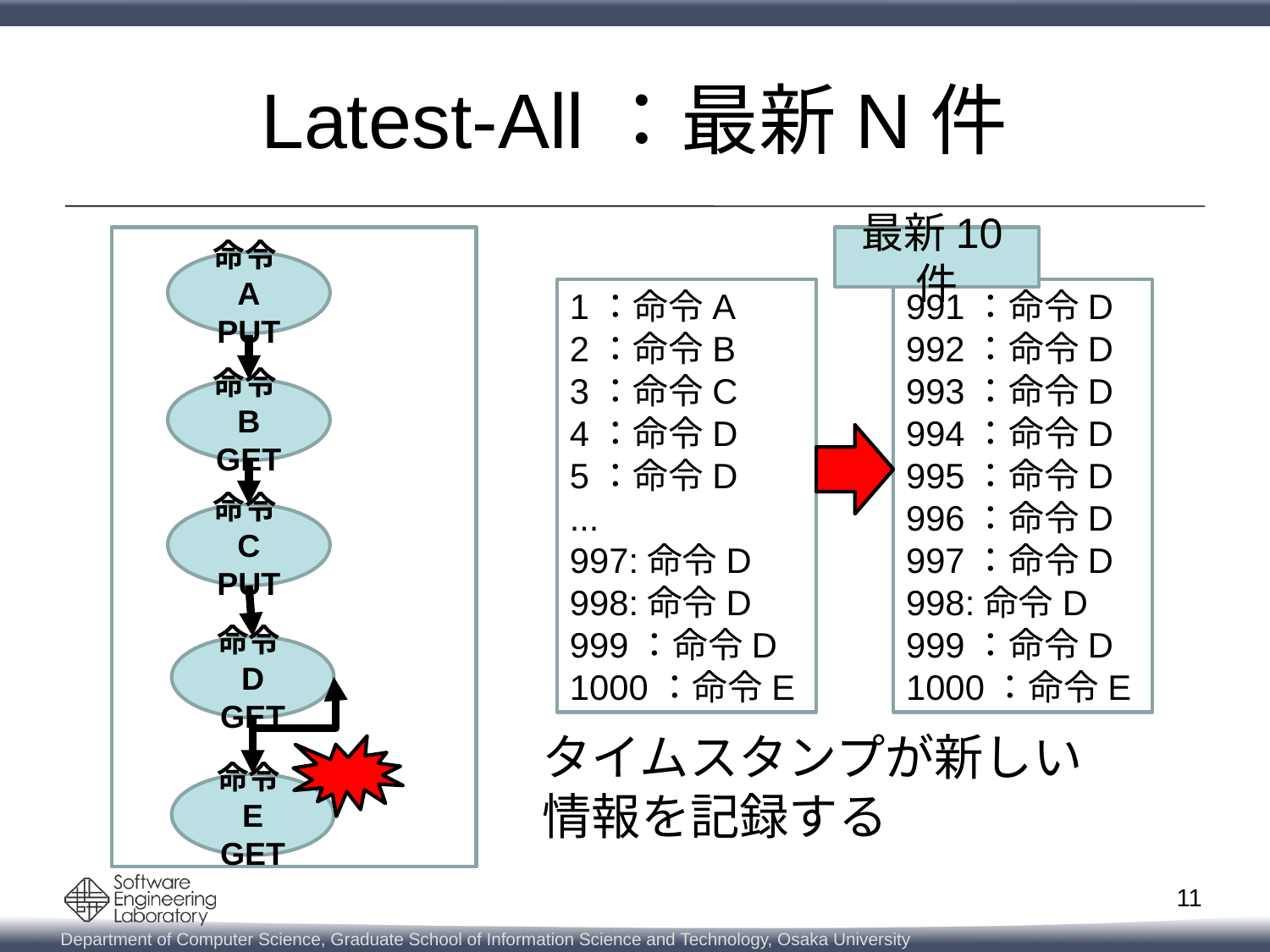

# Latest-All：最新N件

最新10件
命令A
PUT
1：命令A
2：命令B
3：命令C
4：命令D
5：命令D
...
997:命令D
998:命令D
999：命令D
1000：命令E
991：命令D
992：命令D
993：命令D
994：命令D
995：命令D
996：命令D
997：命令D
998:命令D
999：命令D
1000：命令E
命令B
GET

命令C
PUT
命令D
GET
タイムスタンプが新しい
情報を記録する

命令E
GET
11